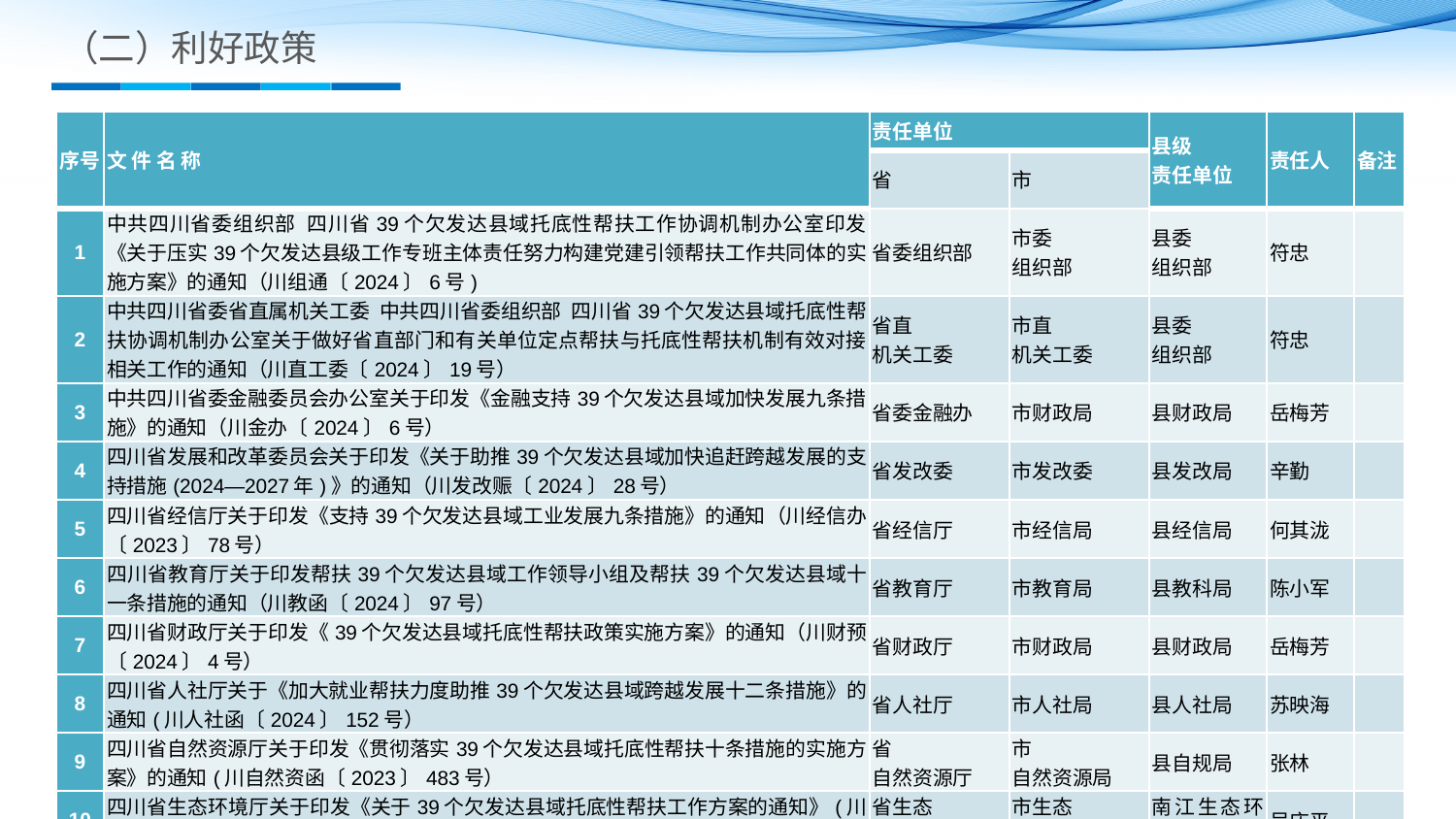

（二）利好政策

| 序号 | 文 件 名 称 | 责任单位 |  | 县级 责任单位 | 责任人 | 备注 |
| --- | --- | --- | --- | --- | --- | --- |
|  |  | 省 | 市 |  |  |  |
| 1 | 中共四川省委组织部 四川省39个欠发达县域托底性帮扶工作协调机制办公室印发《关于压实39个欠发达县级工作专班主体责任努力构建党建引领帮扶工作共同体的实施方案》的通知（川组通〔2024〕6号) | 省委组织部 | 市委 组织部 | 县委 组织部 | 符忠 |  |
| 2 | 中共四川省委省直属机关工委 中共四川省委组织部 四川省39个欠发达县域托底性帮扶协调机制办公室关于做好省直部门和有关单位定点帮扶与托底性帮扶机制有效对接相关工作的通知（川直工委〔2024〕19号） | 省直 机关工委 | 市直 机关工委 | 县委 组织部 | 符忠 |  |
| 3 | 中共四川省委金融委员会办公室关于印发《金融支持39个欠发达县域加快发展九条措施》的通知（川金办〔2024〕6号） | 省委金融办 | 市财政局 | 县财政局 | 岳梅芳 |  |
| 4 | 四川省发展和改革委员会关于印发《关于助推39个欠发达县域加快追赶跨越发展的支持措施(2024—2027年)》的通知（川发改赈〔2024〕28号） | 省发改委 | 市发改委 | 县发改局 | 辛勤 |  |
| 5 | 四川省经信厅关于印发《支持39个欠发达县域工业发展九条措施》的通知（川经信办〔2023〕78号） | 省经信厅 | 市经信局 | 县经信局 | 何其泷 |  |
| 6 | 四川省教育厅关于印发帮扶39个欠发达县域工作领导小组及帮扶39个欠发达县域十一条措施的通知（川教函〔2024〕97号） | 省教育厅 | 市教育局 | 县教科局 | 陈小军 |  |
| 7 | 四川省财政厅关于印发《39个欠发达县域托底性帮扶政策实施方案》的通知（川财预〔2024〕4号） | 省财政厅 | 市财政局 | 县财政局 | 岳梅芳 |  |
| 8 | 四川省人社厅关于《加大就业帮扶力度助推39个欠发达县域跨越发展十二条措施》的通知(川人社函〔2024〕152号） | 省人社厅 | 市人社局 | 县人社局 | 苏映海 |  |
| 9 | 四川省自然资源厅关于印发《贯彻落实39个欠发达县域托底性帮扶十条措施的实施方案》的通知(川自然资函〔2023〕483号） | 省 自然资源厅 | 市 自然资源局 | 县自规局 | 张林 |  |
| 10 | 四川省生态环境厅关于印发《关于39个欠发达县域托底性帮扶工作方案的通知》(川环函〔2024〕98号) | 省生态 环境厅 | 市生态 环境局 | 南江生态环境局 | 吴庆平 |  |
| 11 | 四川省住房和城乡建设厅关于印发《支持39个欠发达县域加快发展政策措施》的通知(川建村镇发〔2024〕12号） | 省住建厅 | 市住建局 | 县住建局 | 陈亮 |  |
| 12 | 四川省交通运输厅关于印发《支持39个欠发达县域交通运输高质量发展七条措施》的通知（川交函〔2024〕97号） | 省交通 运输厅 | 市交通 运输局 | 县交通局 | 石忠 |  |